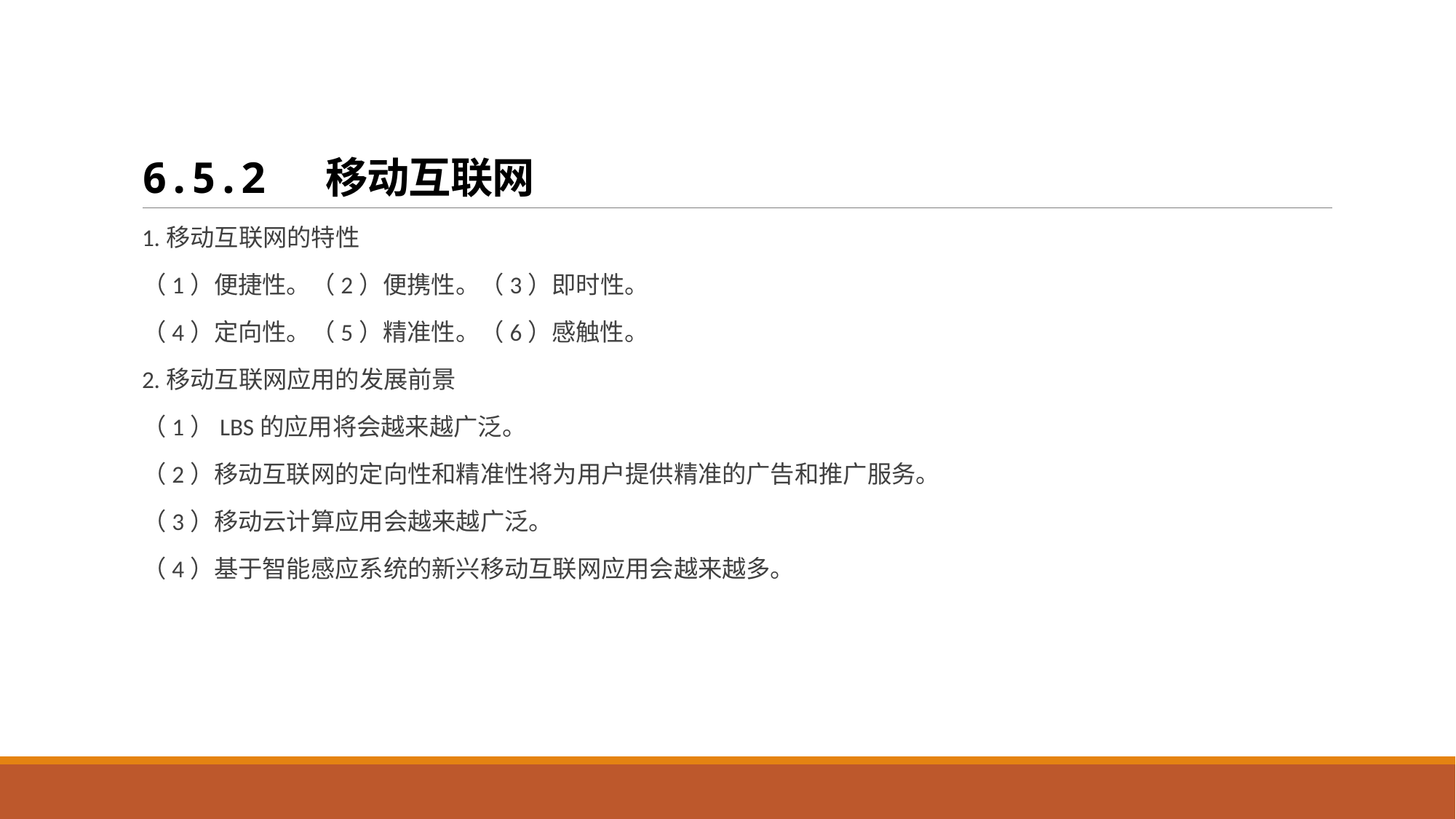

# 6.5.2  移动互联网
1.移动互联网的特性
（1）便捷性。（2）便携性。（3）即时性。
（4）定向性。（5）精准性。（6）感触性。
2.移动互联网应用的发展前景
（1）LBS的应用将会越来越广泛。
（2）移动互联网的定向性和精准性将为用户提供精准的广告和推广服务。
（3）移动云计算应用会越来越广泛。
（4）基于智能感应系统的新兴移动互联网应用会越来越多。